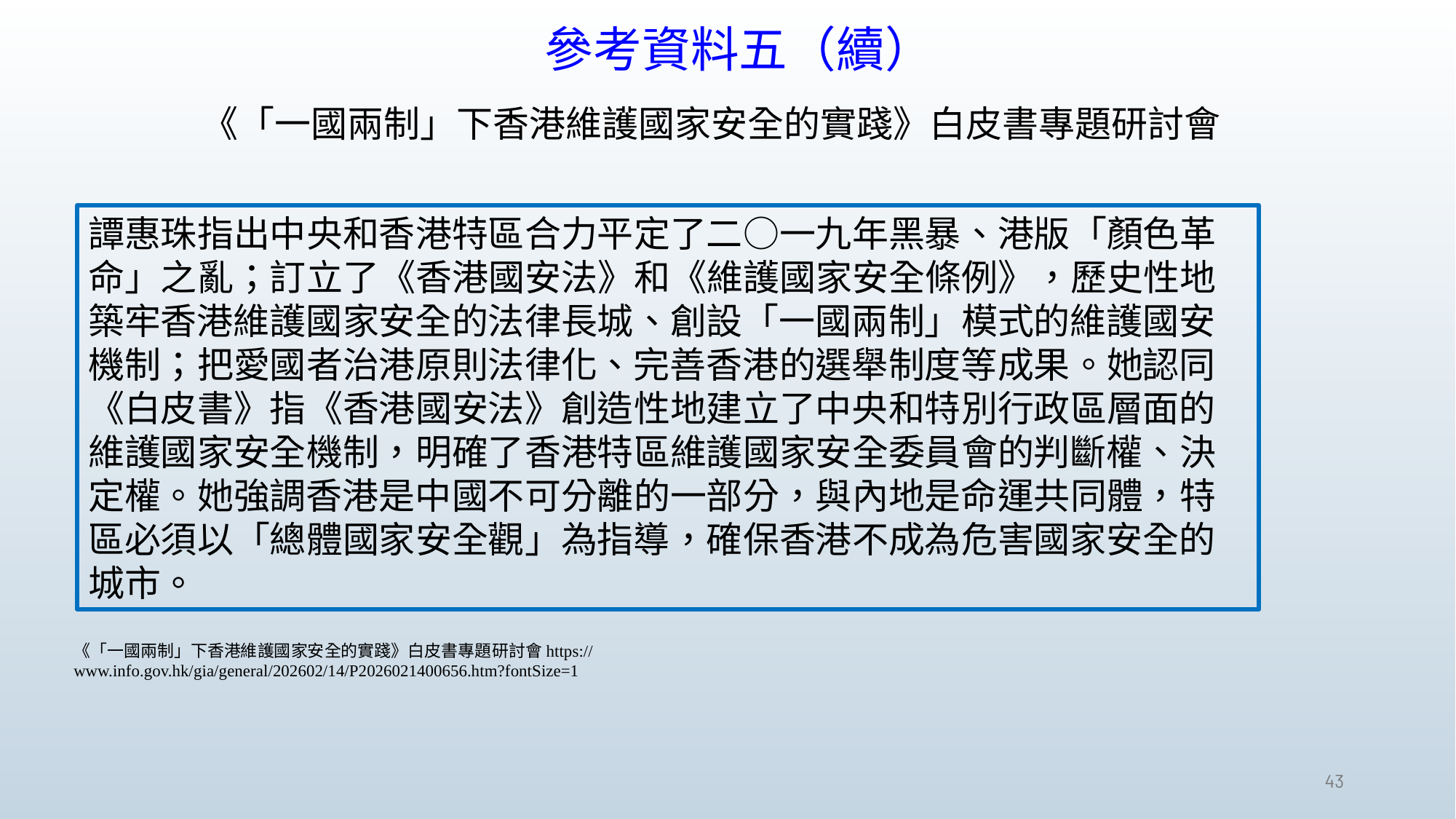

參考資料五（續）
《「一國兩制」下香港維護國家安全的實踐》白皮書專題研討會
譚惠珠指出中央和香港特區合力平定了二○一九年黑暴、港版「顏色革命」之亂；訂立了《香港國安法》和《維護國家安全條例》，歷史性地築牢香港維護國家安全的法律長城、創設「一國兩制」模式的維護國安機制；把愛國者治港原則法律化、完善香港的選舉制度等成果。她認同《白皮書》指《香港國安法》創造性地建立了中央和特別行政區層面的維護國家安全機制，明確了香港特區維護國家安全委員會的判斷權、決定權。她強調香港是中國不可分離的一部分，與內地是命運共同體，特區必須以「總體國家安全觀」為指導，確保香港不成為危害國家安全的城市。
《「一國兩制」下香港維護國家安全的實踐》白皮書專題研討會https://www.info.gov.hk/gia/general/202602/14/P2026021400656.htm?fontSize=1
43